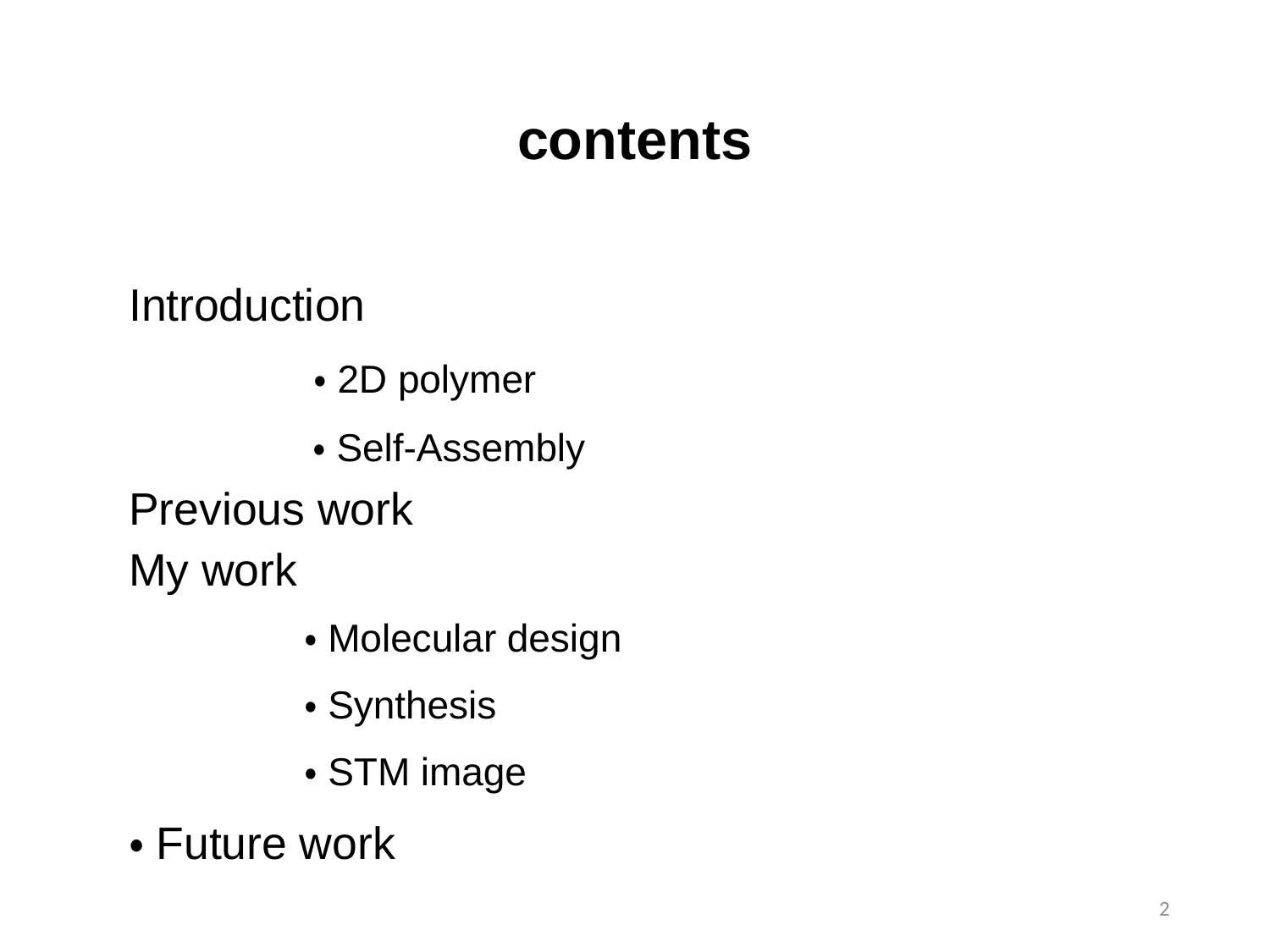

# contents
Introduction
                 ・2D polymer
                    ・Self-Assembly
Previous work
My work
                   ・Molecular design
                   ・Synthesis
                   ・STM image
・Future work
2